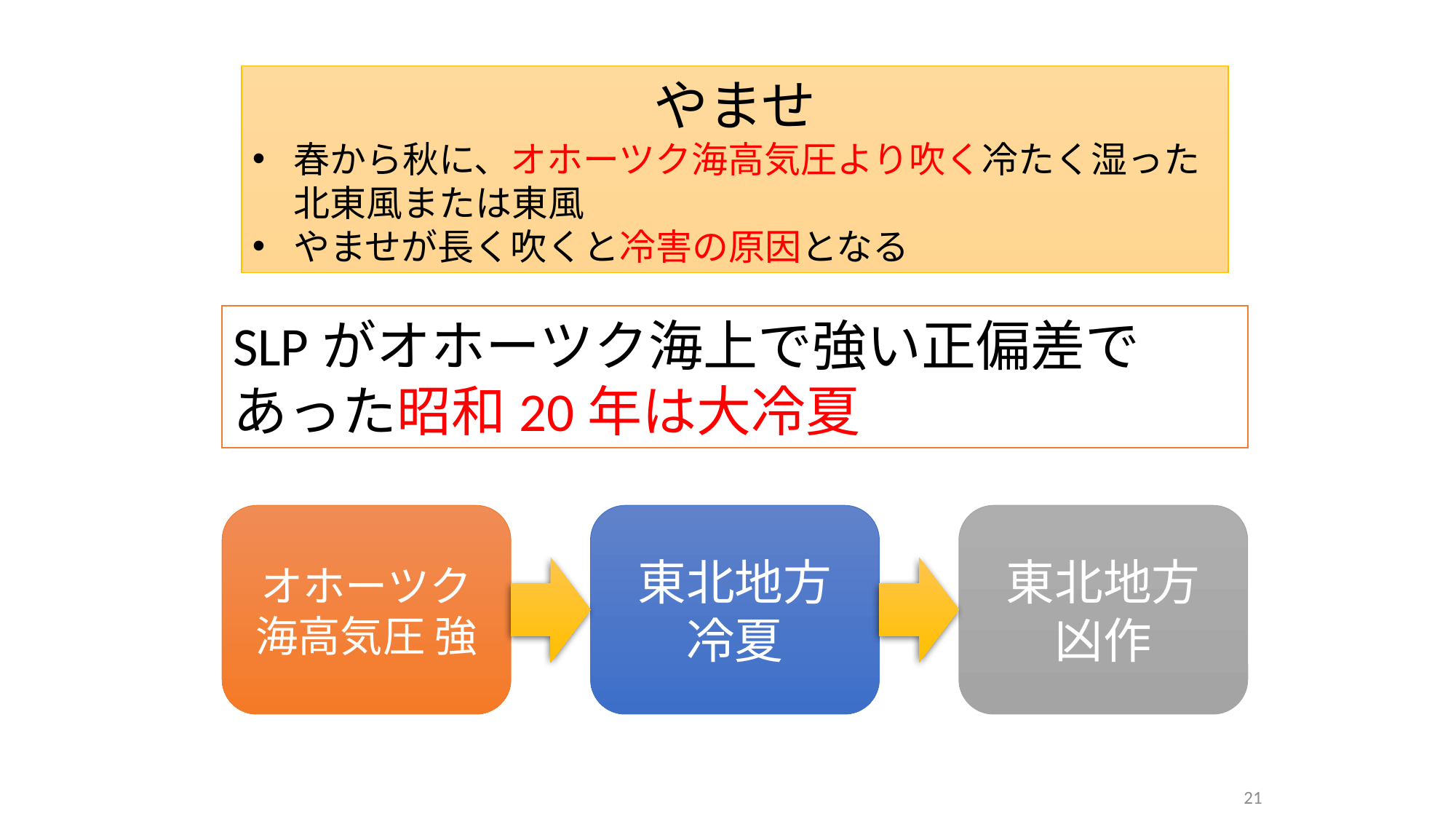

やませ
春から秋に、オホーツク海高気圧より吹く冷たく湿った北東風または東風
やませが長く吹くと冷害の原因となる
SLPがオホーツク海上で強い正偏差であった昭和20年は大冷夏
東北地方
冷夏
東北地方
凶作
オホーツク海高気圧 強

21